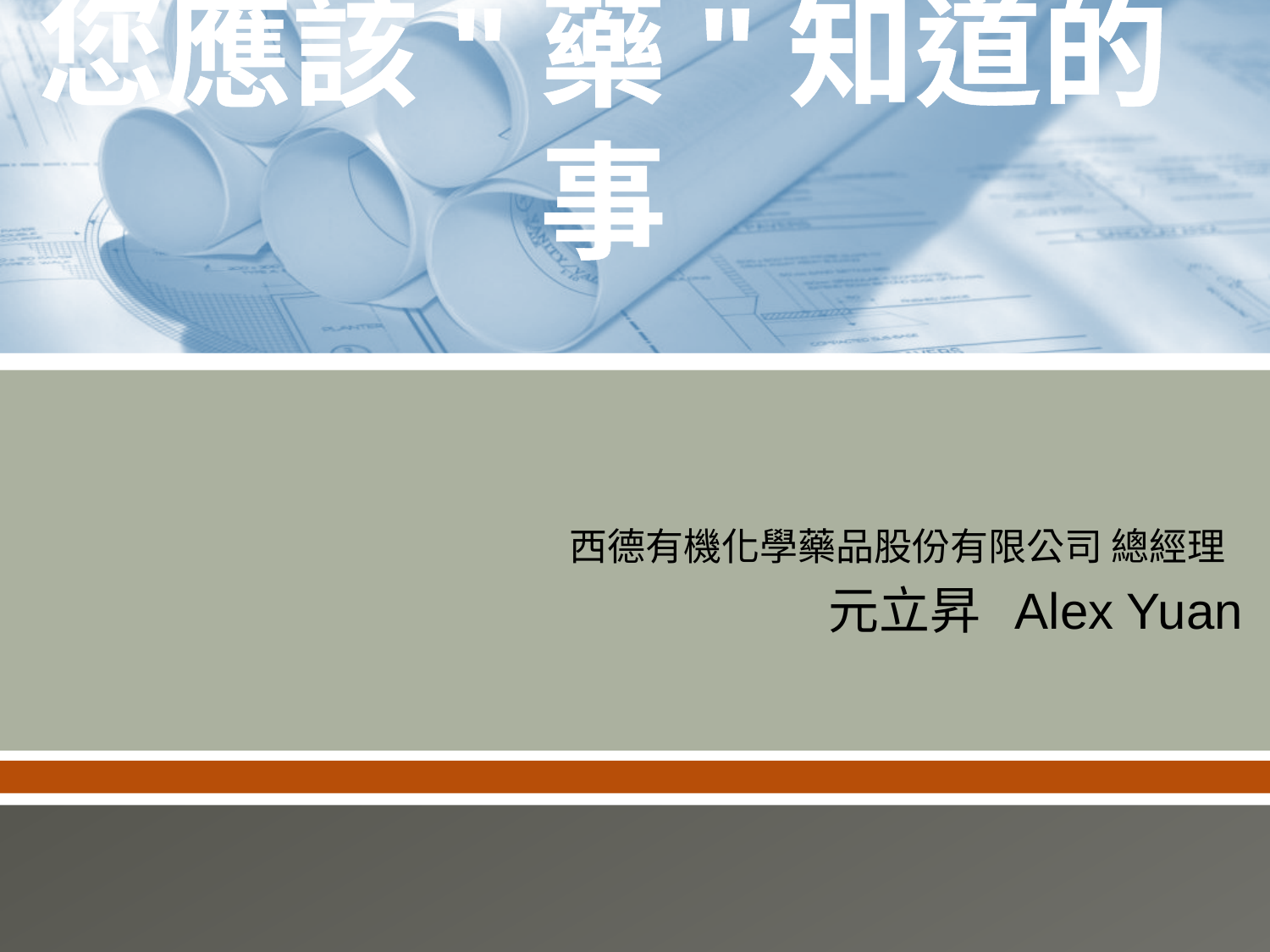

# 您應該"藥"知道的事
西德有機化學藥品股份有限公司 總經理
元立昇  Alex Yuan